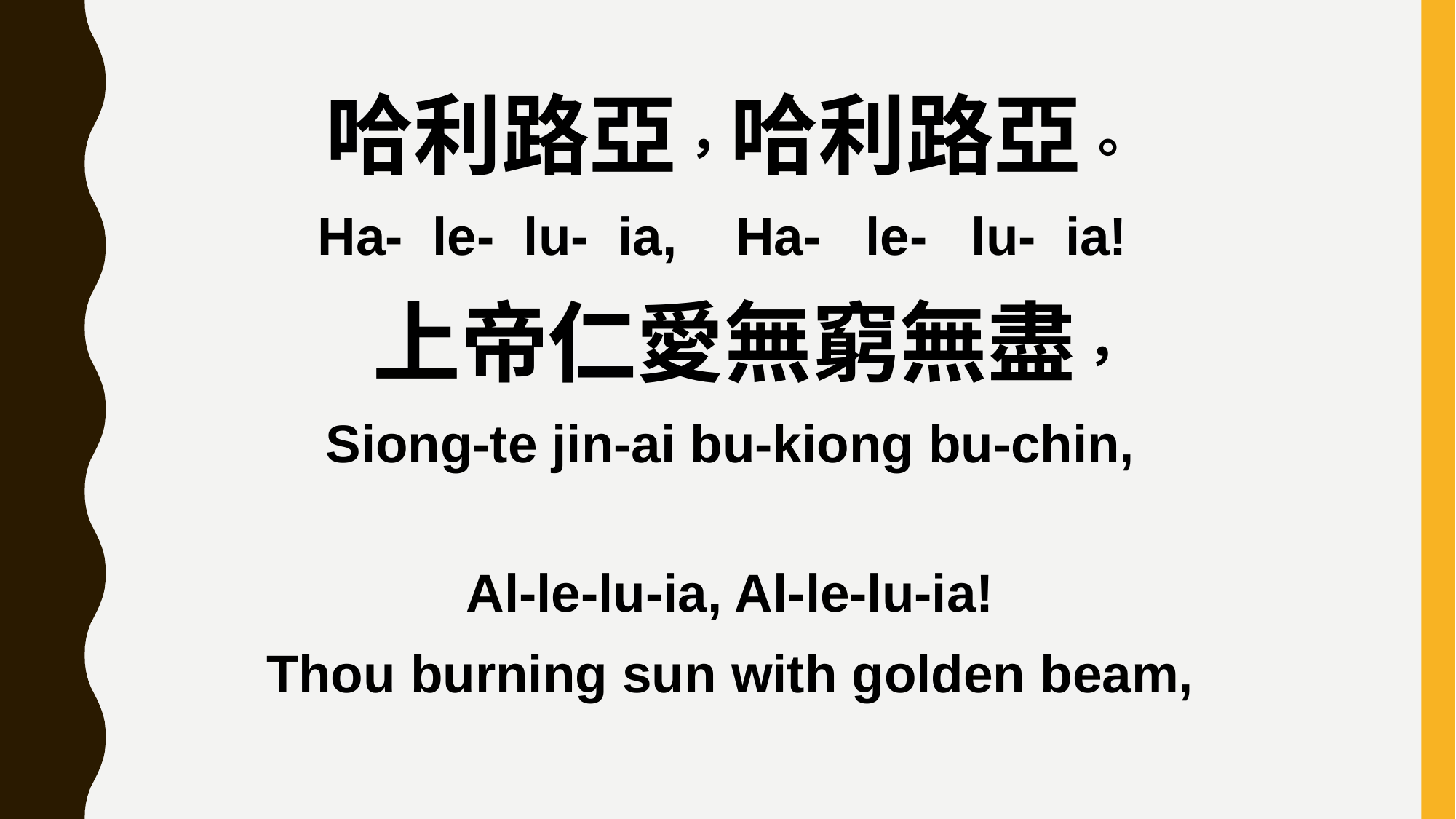

哈利路亞，哈利路亞。
Ha-  le-  lu-  ia,    Ha-   le-   lu-  ia!
 上帝仁愛無窮無盡，
Siong-te jin-ai bu-kiong bu-chin,

Al-le-lu-ia, Al-le-lu-ia!
Thou burning sun with golden beam,